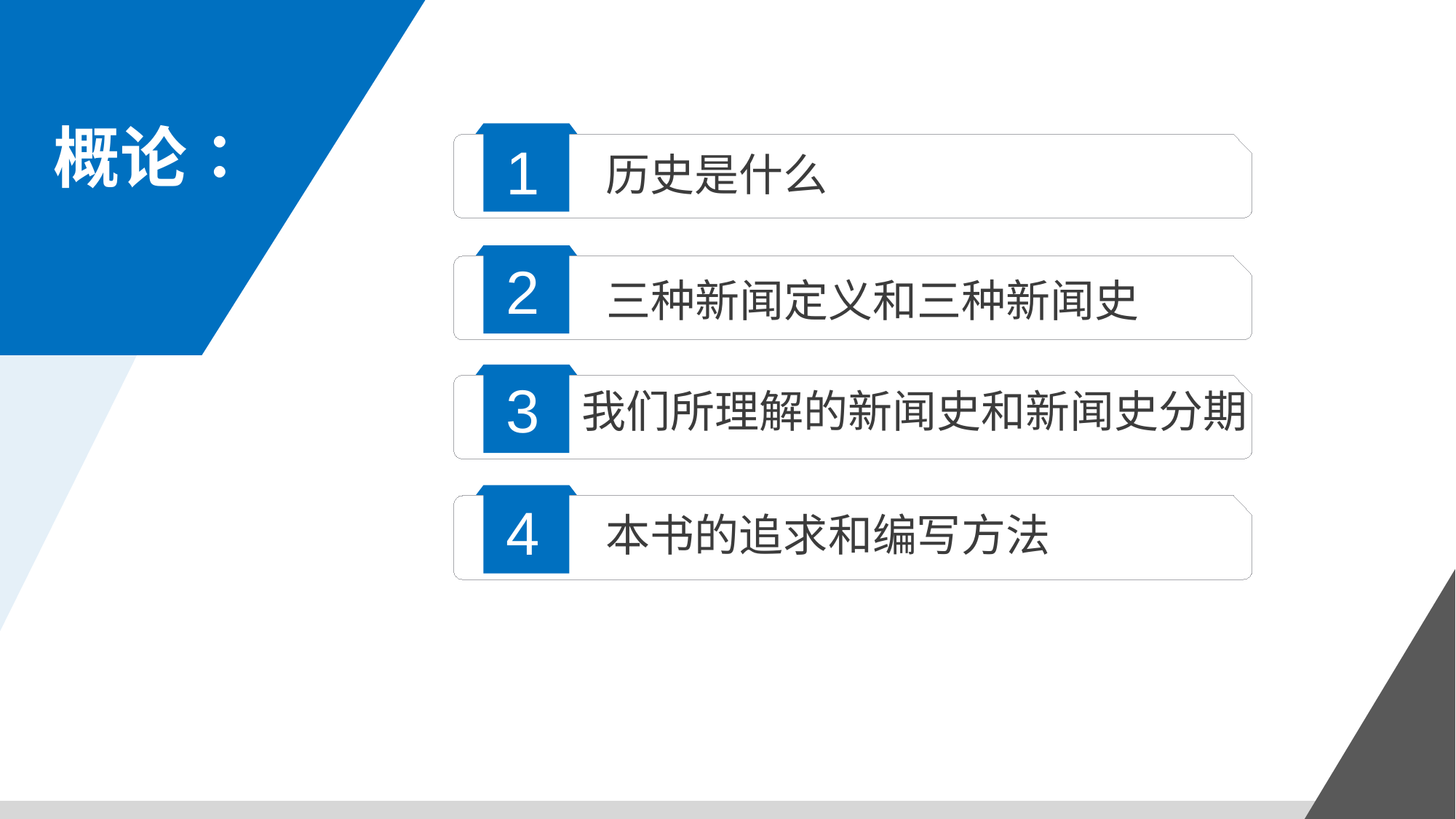

概论∶

1

历史是什么

2

三种新闻定义和三种新闻史

3

我们所理解的新闻史和新闻史分期

4

本书的追求和编写方法